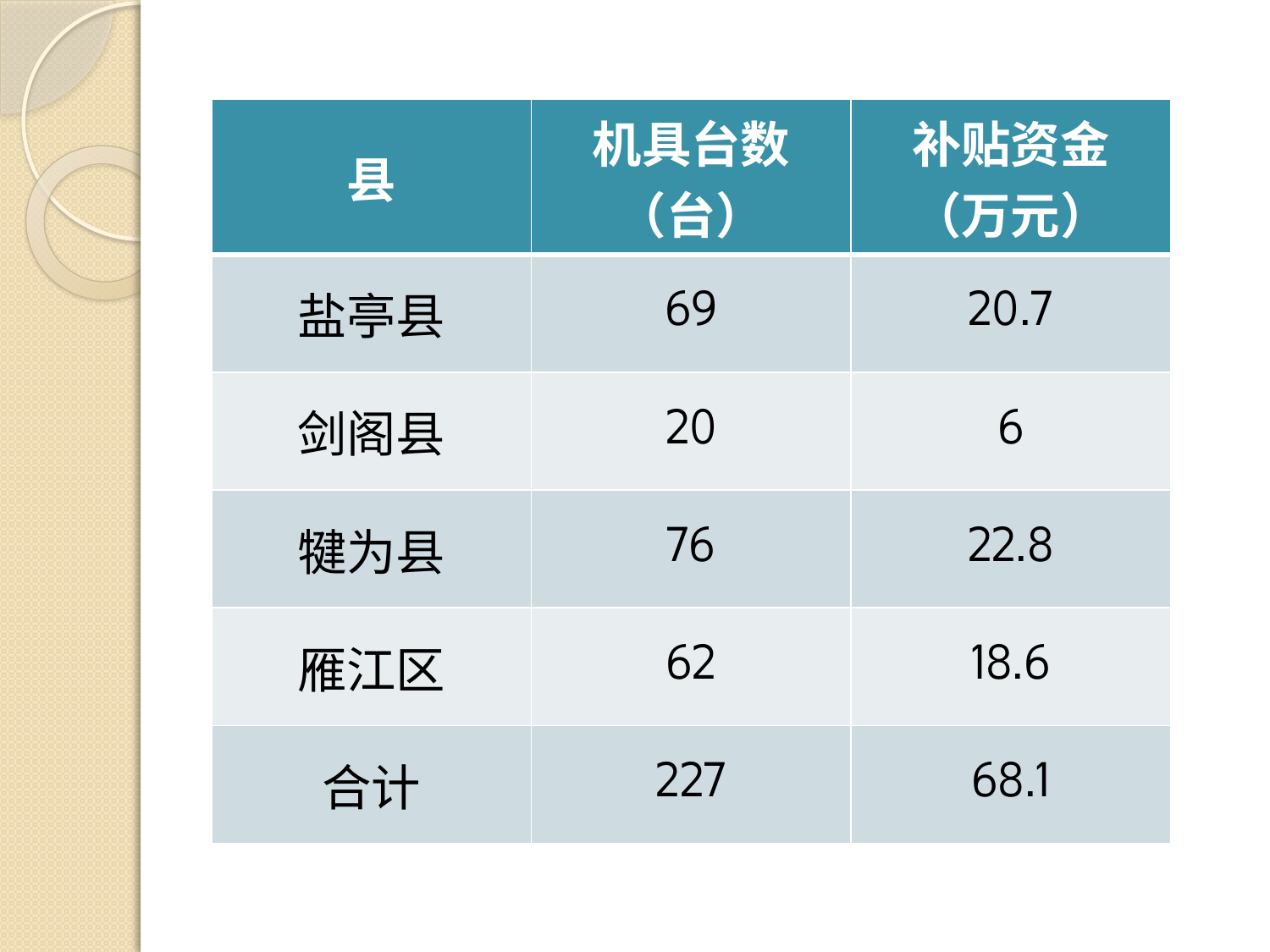

| 县 | 机具台数（台） | 补贴资金（万元） |
| --- | --- | --- |
| 盐亭县 | 69 | 20.7 |
| 剑阁县 | 20 | 6 |
| 犍为县 | 76 | 22.8 |
| 雁江区 | 62 | 18.6 |
| 合计 | 227 | 68.1 |